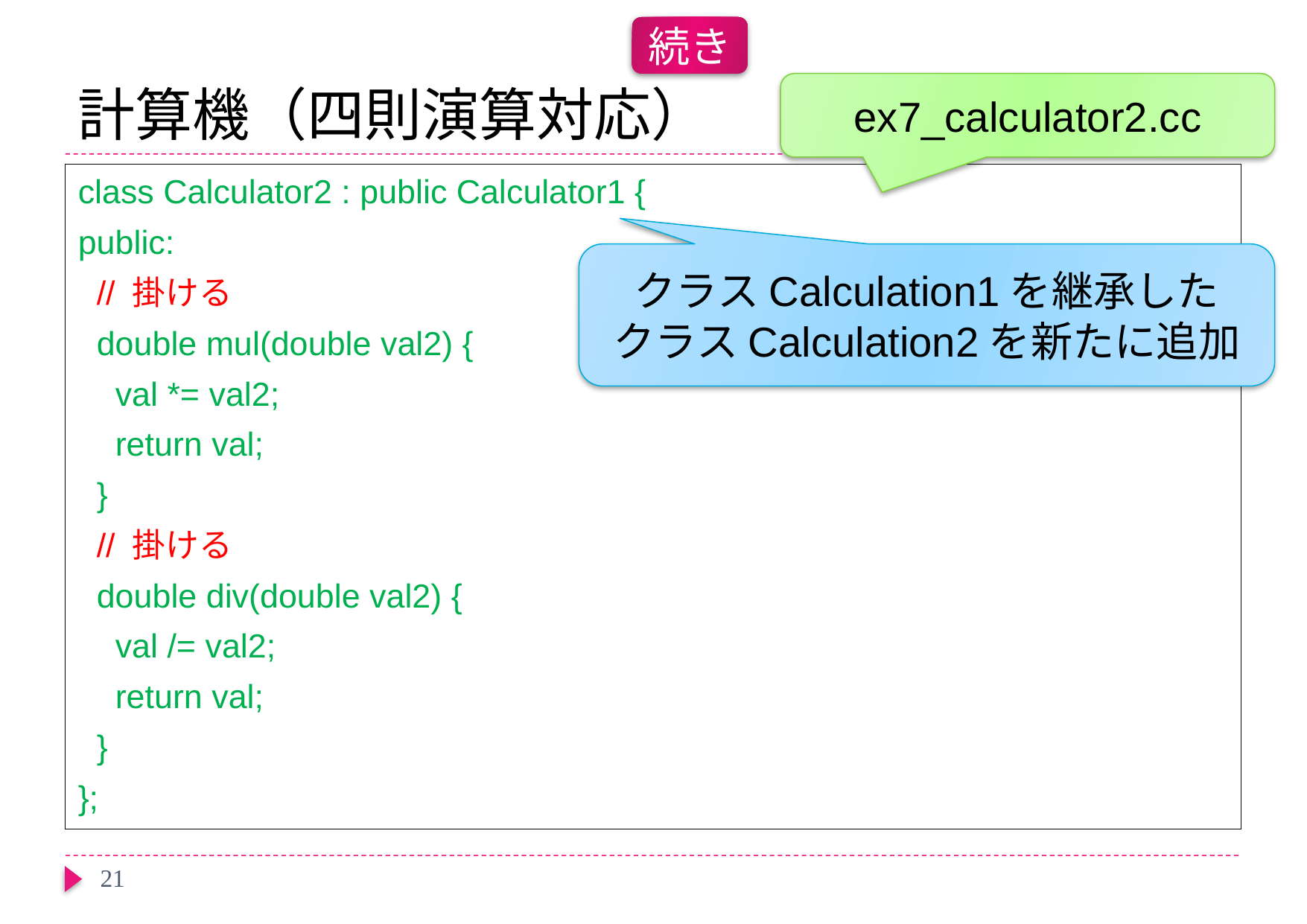

続き
# 計算機（四則演算対応）
ex7_calculator2.cc
class Calculator2 : public Calculator1 {
public:
  // 掛ける
  double mul(double val2) {
    val *= val2;
    return val;
  }
  // 掛ける
  double div(double val2) {
    val /= val2;
    return val;
  }
};
クラスCalculation1を継承した
クラスCalculation2を新たに追加
21